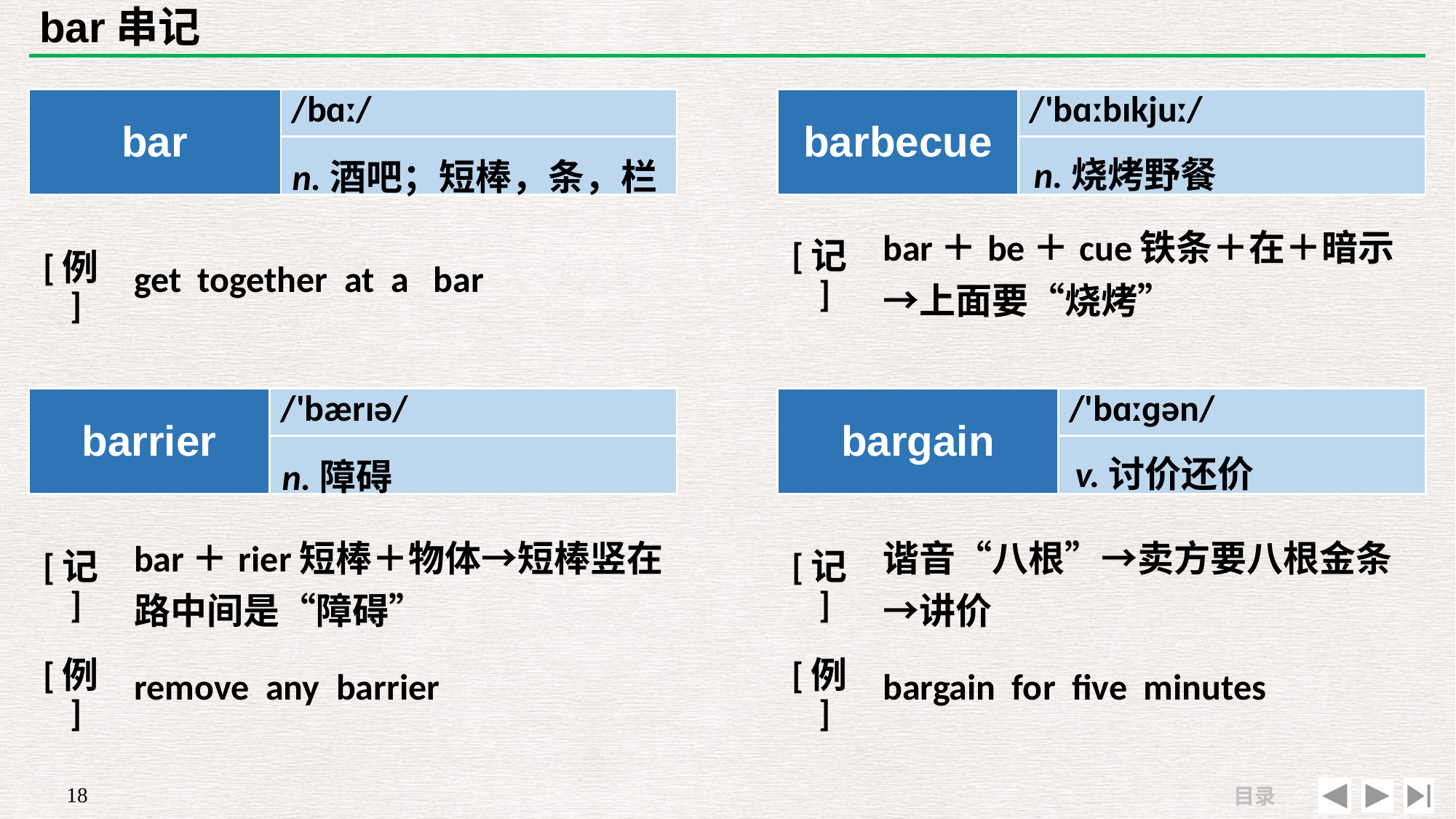

# bar串记

| bar | /bɑː/ |
| --- | --- |
|  |  |
| barbecue | /'bɑːbɪkjuː/ |
| --- | --- |
|  |  |
n.烧烤野餐
n.酒吧；短棒，条，栏
|  |  |
| --- | --- |
| [例] | get together at a bar |
| [记] | bar＋be＋cue铁条＋在＋暗示→上面要“烧烤” |
| --- | --- |
|  |  |
| barrier | /'bærɪə/ |
| --- | --- |
|  |  |
| bargain | /'bɑːɡən/ |
| --- | --- |
|  |  |
v.讨价还价
n.障碍
| [记] | bar＋rier短棒＋物体→短棒竖在路中间是“障碍” |
| --- | --- |
| [例] | remove any barrier |
| [记] | 谐音“八根”→卖方要八根金条→讲价 |
| --- | --- |
| [例] | bargain for five minutes |